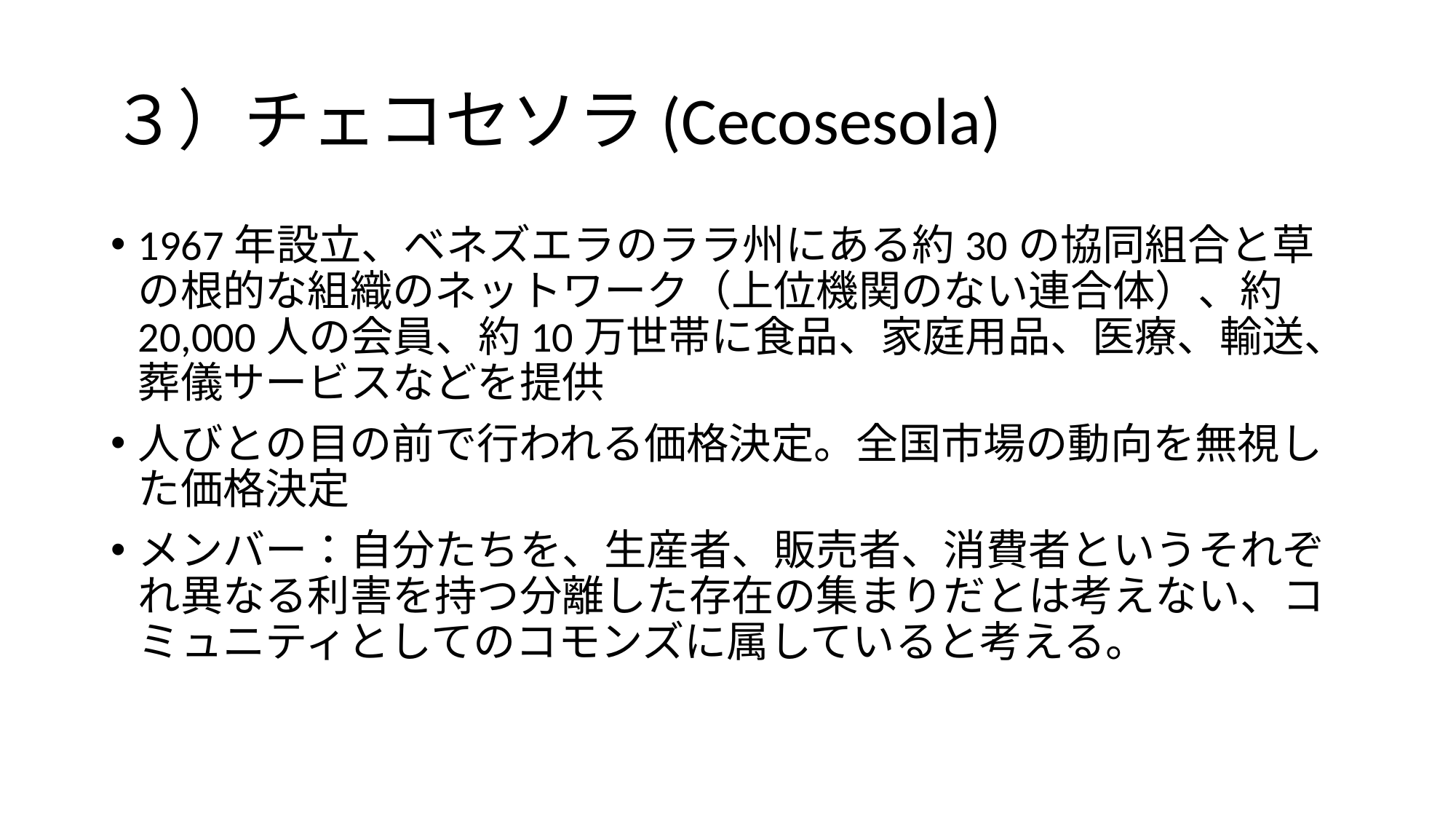

# ３）チェコセソラ(Cecosesola)
1967年設立、ベネズエラのララ州にある約30の協同組合と草の根的な組織のネットワーク（上位機関のない連合体）、約20,000人の会員、約10万世帯に食品、家庭用品、医療、輸送、葬儀サービスなどを提供
人びとの目の前で行われる価格決定。全国市場の動向を無視した価格決定
メンバー：自分たちを、生産者、販売者、消費者というそれぞれ異なる利害を持つ分離した存在の集まりだとは考えない、コミュニティとしてのコモンズに属していると考える。